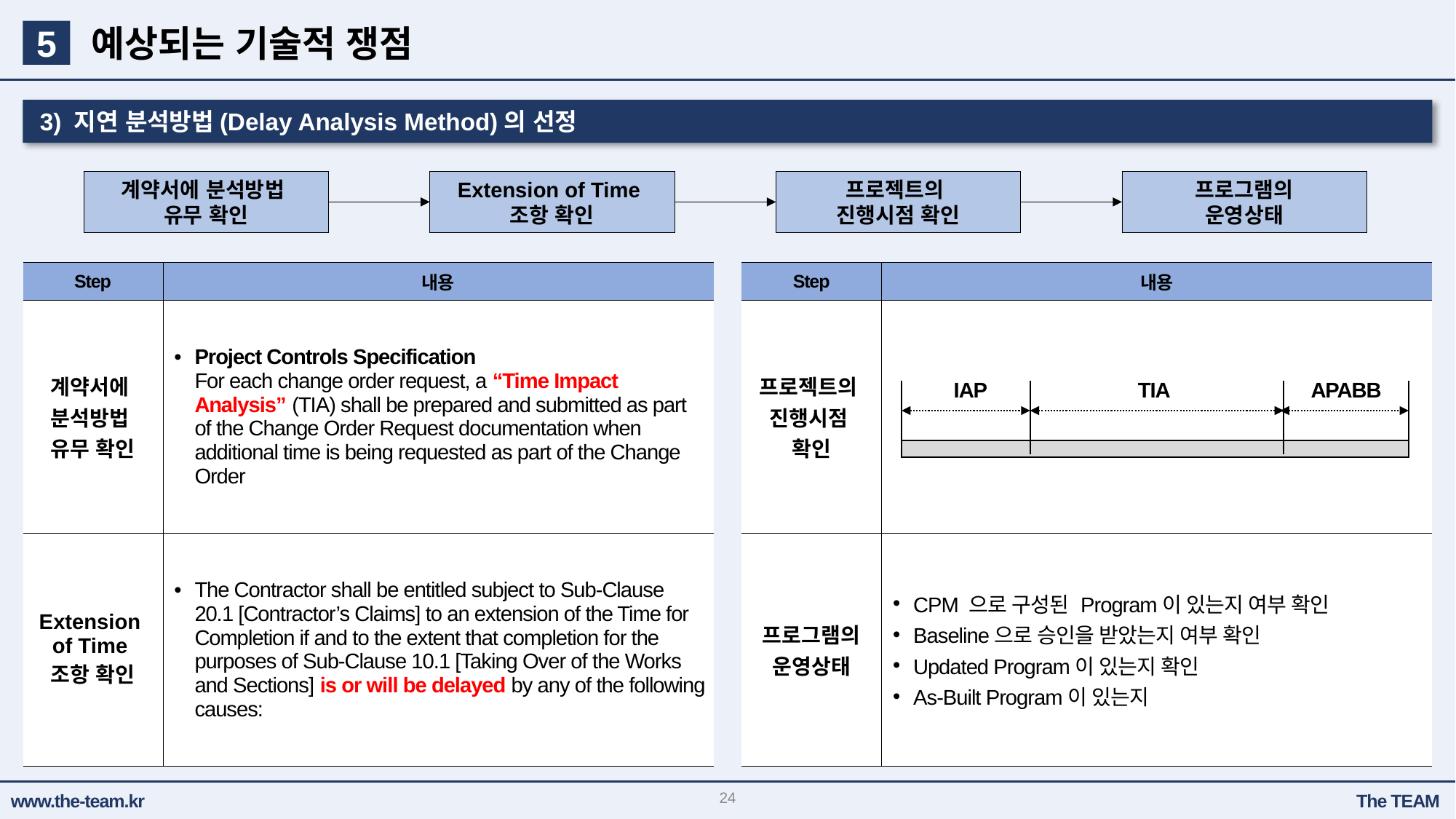

예상되는 기술적 쟁점
5
3) 지연 분석방법(Delay Analysis Method)의 선정
계약서에 분석방법
유무 확인
Extension of Time
조항 확인
프로젝트의
진행시점 확인
프로그램의
운영상태
| Step | 내용 |
| --- | --- |
| 계약서에 분석방법 유무 확인 | Project Controls Specification For each change order request, a “Time Impact Analysis” (TIA) shall be prepared and submitted as part of the Change Order Request documentation when additional time is being requested as part of the Change Order |
| Extension of Time 조항 확인 | The Contractor shall be entitled subject to Sub-Clause 20.1 [Contractor’s Claims] to an extension of the Time for Completion if and to the extent that completion for the purposes of Sub-Clause 10.1 [Taking Over of the Works and Sections] is or will be delayed by any of the following causes: |
| Step | 내용 |
| --- | --- |
| 프로젝트의 진행시점 확인 |  |
| 프로그램의 운영상태 | CPM 으로 구성된 Program이 있는지 여부 확인 Baseline으로 승인을 받았는지 여부 확인 Updated Program이 있는지 확인 As-Built Program이 있는지 |
IAP
TIA
APABB

24